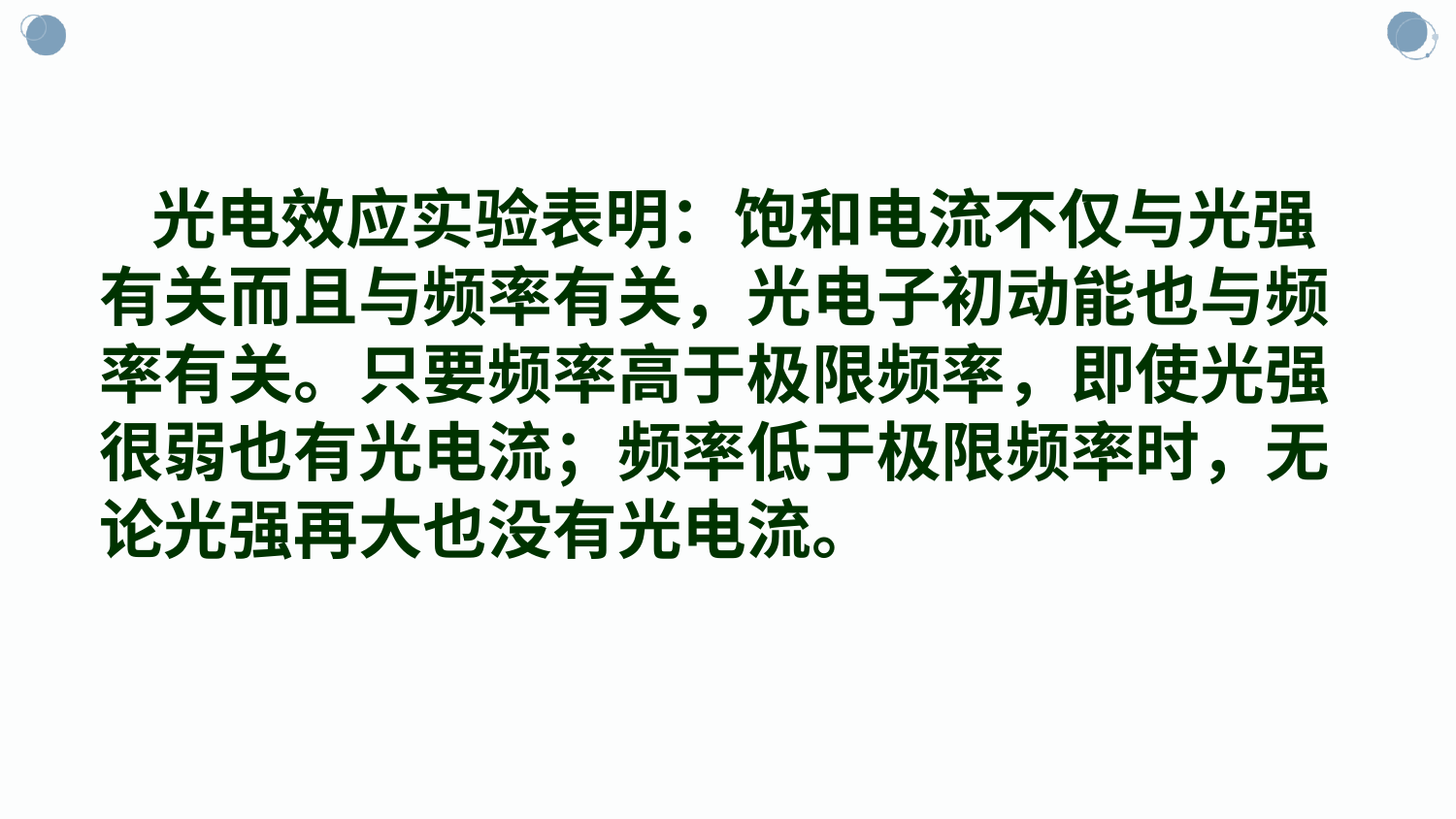

光电效应实验表明：饱和电流不仅与光强有关而且与频率有关，光电子初动能也与频率有关。只要频率高于极限频率，即使光强很弱也有光电流；频率低于极限频率时，无论光强再大也没有光电流。